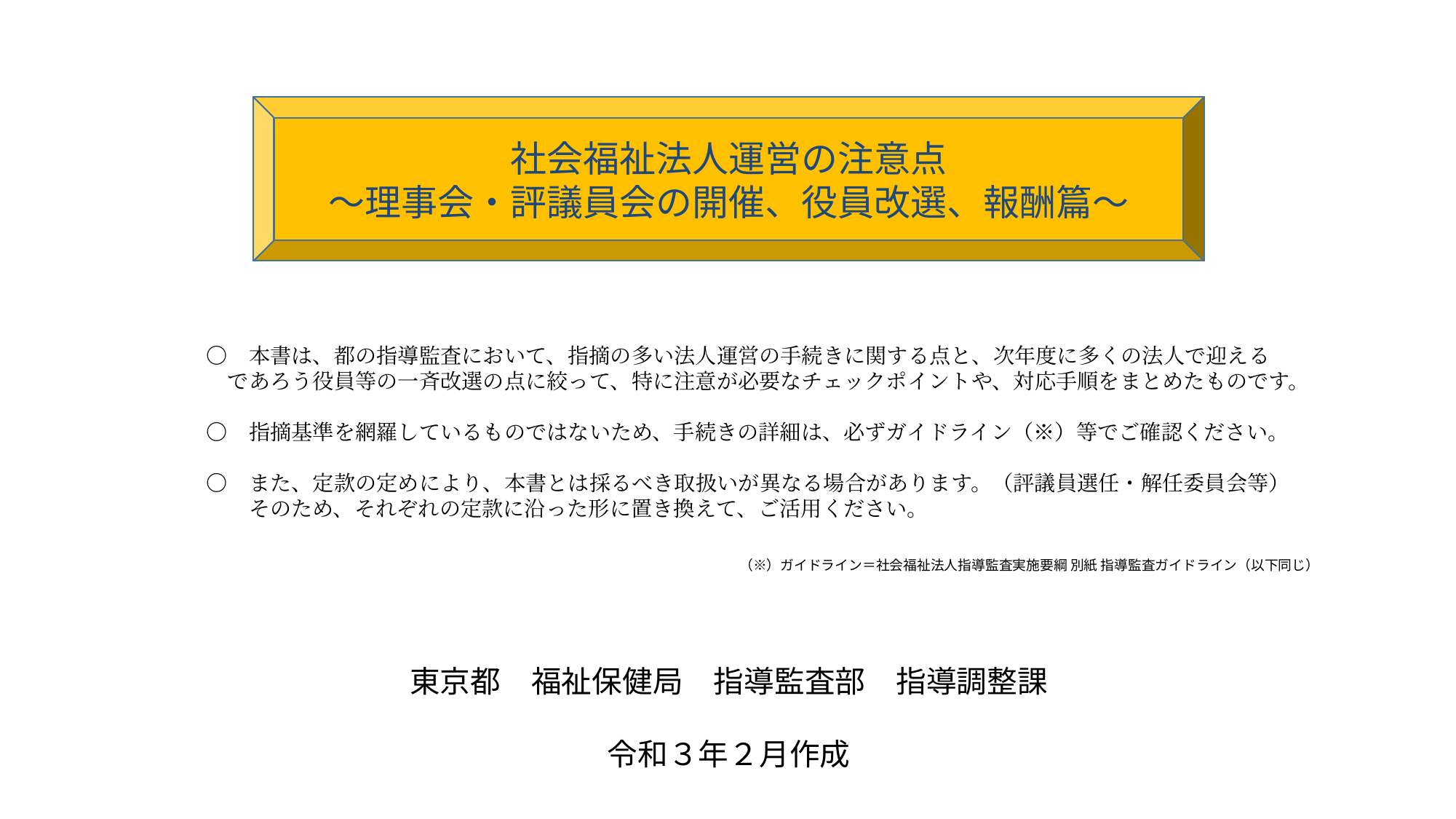

社会福祉法人運営の注意点
～理事会・評議員会の開催、役員改選、報酬篇～
〇　本書は、都の指導監査において、指摘の多い法人運営の手続きに関する点と、次年度に多くの法人で迎える
　であろう役員等の一斉改選の点に絞って、特に注意が必要なチェックポイントや、対応手順をまとめたものです。

〇　指摘基準を網羅しているものではないため、手続きの詳細は、必ずガイドライン（※）等でご確認ください。

〇　また、定款の定めにより、本書とは採るべき取扱いが異なる場合があります。（評議員選任・解任委員会等）
　　そのため、それぞれの定款に沿った形に置き換えて、ご活用ください。
（※）ガイドライン＝社会福祉法人指導監査実施要綱 別紙 指導監査ガイドライン（以下同じ）
東京都　福祉保健局　指導監査部　指導調整課
令和３年２月作成